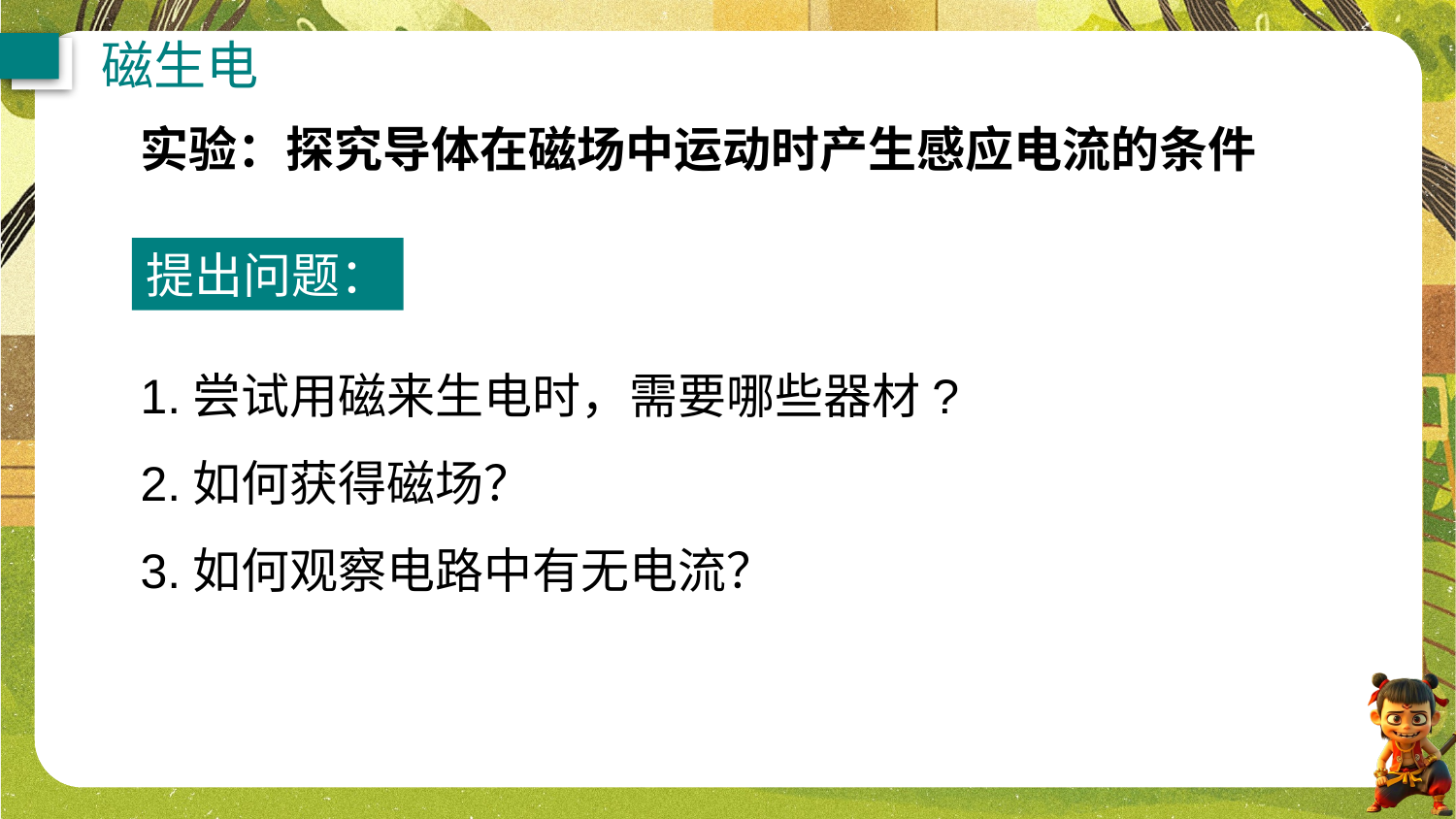

磁生电

实验：探究导体在磁场中运动时产生感应电流的条件
提出问题：
1.尝试用磁来生电时，需要哪些器材?
2.如何获得磁场？
3.如何观察电路中有无电流？